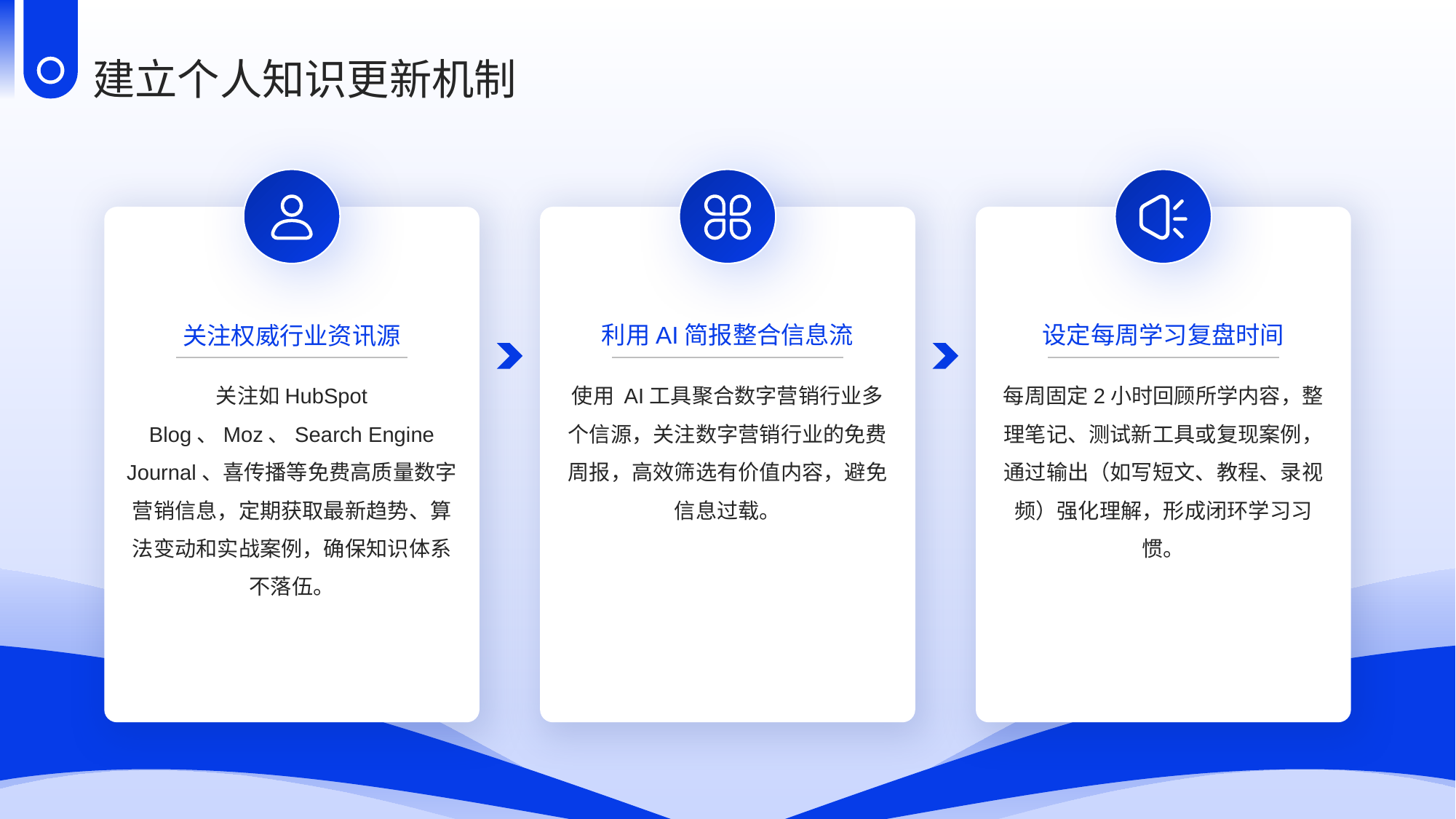

建立个人知识更新机制

利用AI简报整合信息流
设定每周学习复盘时间
关注权威行业资讯源

关注如HubSpot Blog、Moz、Search Engine Journal、喜传播等免费高质量数字营销信息，定期获取最新趋势、算法变动和实战案例，确保知识体系不落伍。
使用 AI工具聚合数字营销行业多个信源，关注数字营销行业的免费周报，高效筛选有价值内容，避免信息过载。
每周固定2小时回顾所学内容，整理笔记、测试新工具或复现案例，通过输出（如写短文、教程、录视频）强化理解，形成闭环学习习惯。